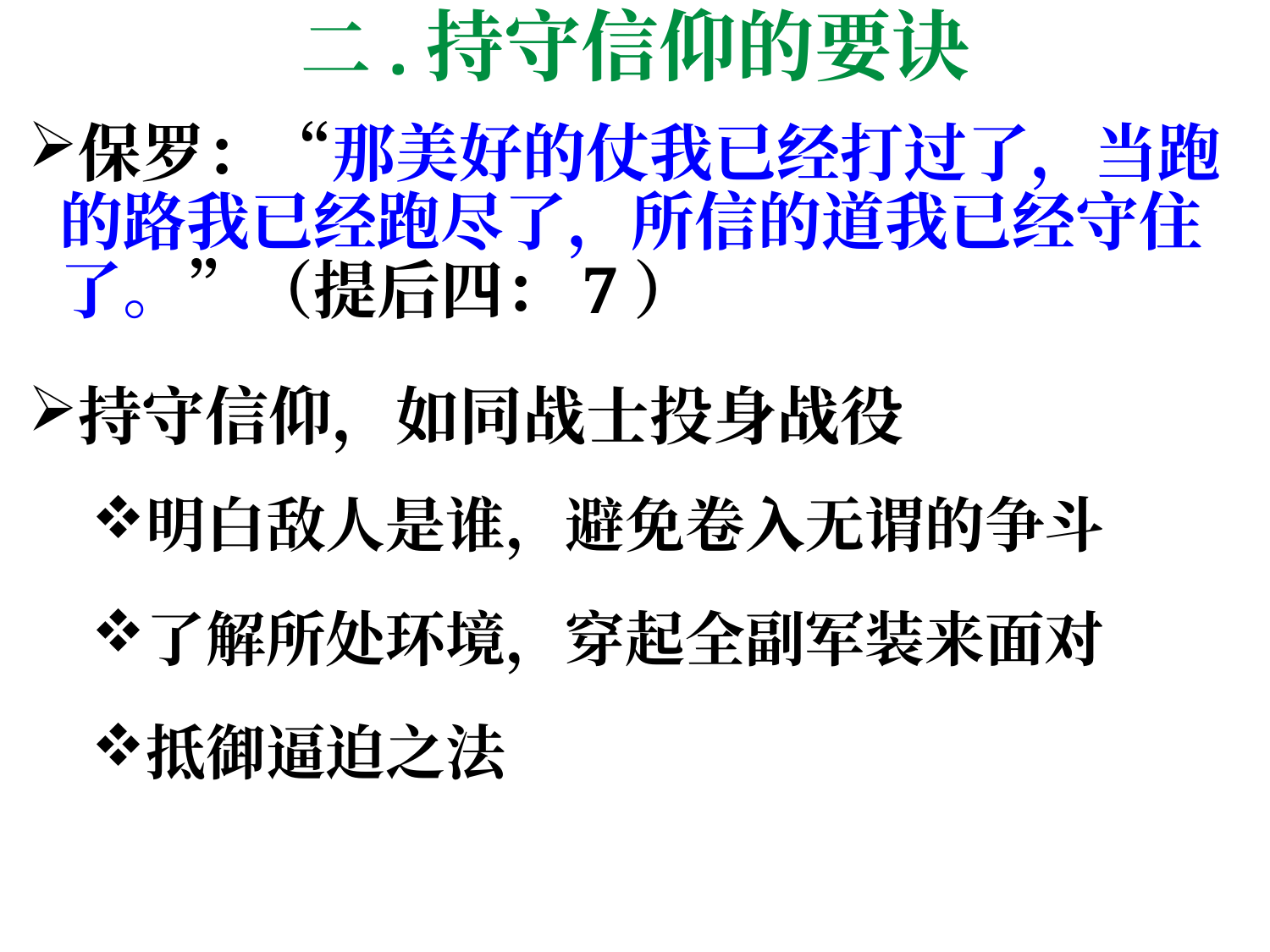

# 二.持守信仰的要诀
保罗：“那美好的仗我已经打过了，当跑的路我已经跑尽了，所信的道我已经守住了。”（提后四：7）

持守信仰，如同战士投身战役

明白敌人是谁，避免卷入无谓的争斗

了解所处环境，穿起全副军装来面对

抵御逼迫之法